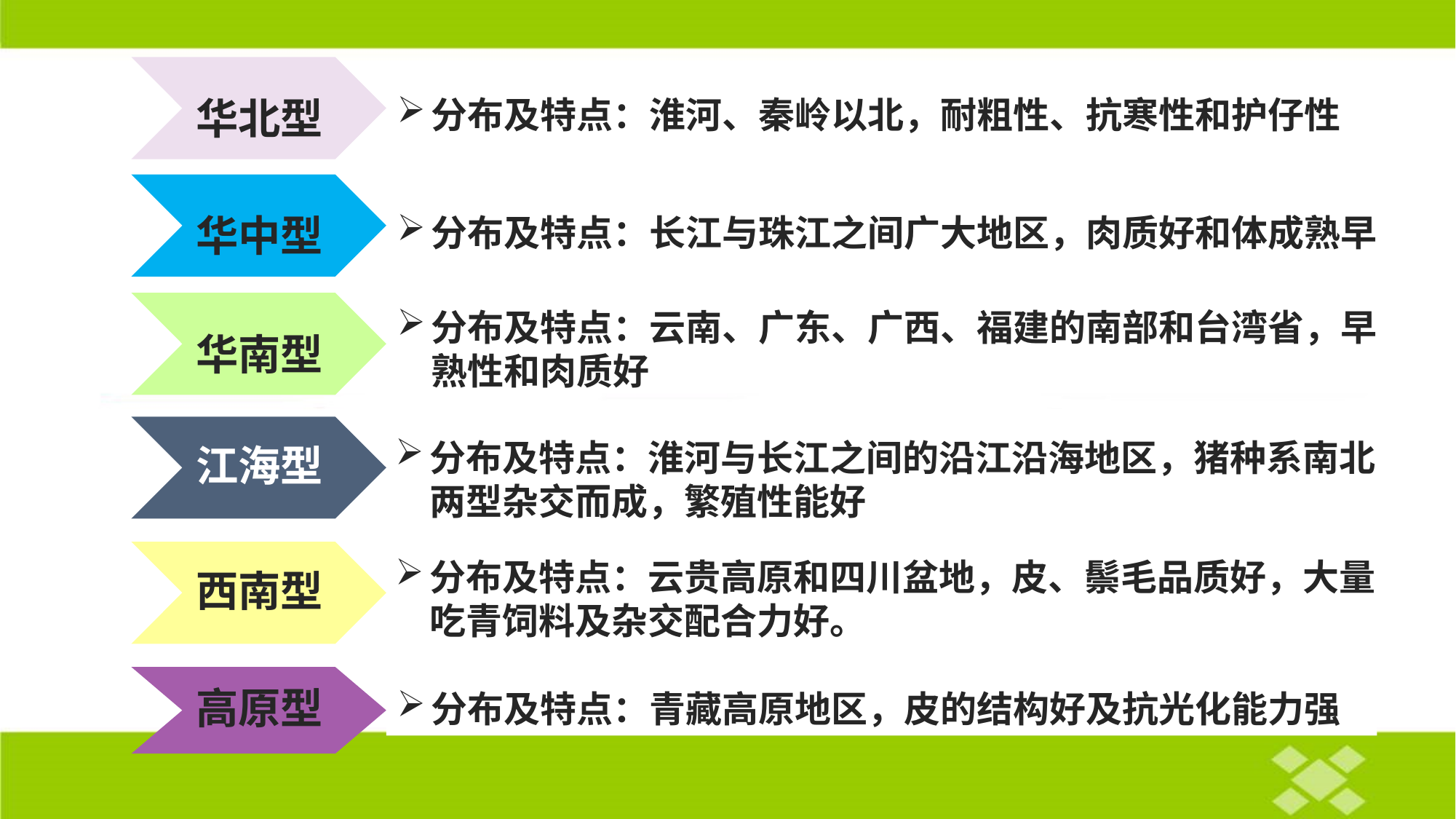

华北型
分布及特点：淮河、秦岭以北，耐粗性、抗寒性和护仔性

华中型
分布及特点：长江与珠江之间广大地区，肉质好和体成熟早

华南型
分布及特点：云南、广东、广西、福建的南部和台湾省，早熟性和肉质好
江海型
分布及特点：淮河与长江之间的沿江沿海地区，猪种系南北两型杂交而成，繁殖性能好
西南型
分布及特点：云贵高原和四川盆地，皮、鬃毛品质好，大量吃青饲料及杂交配合力好。
分布及特点：青藏高原地区，皮的结构好及抗光化能力强
高原型